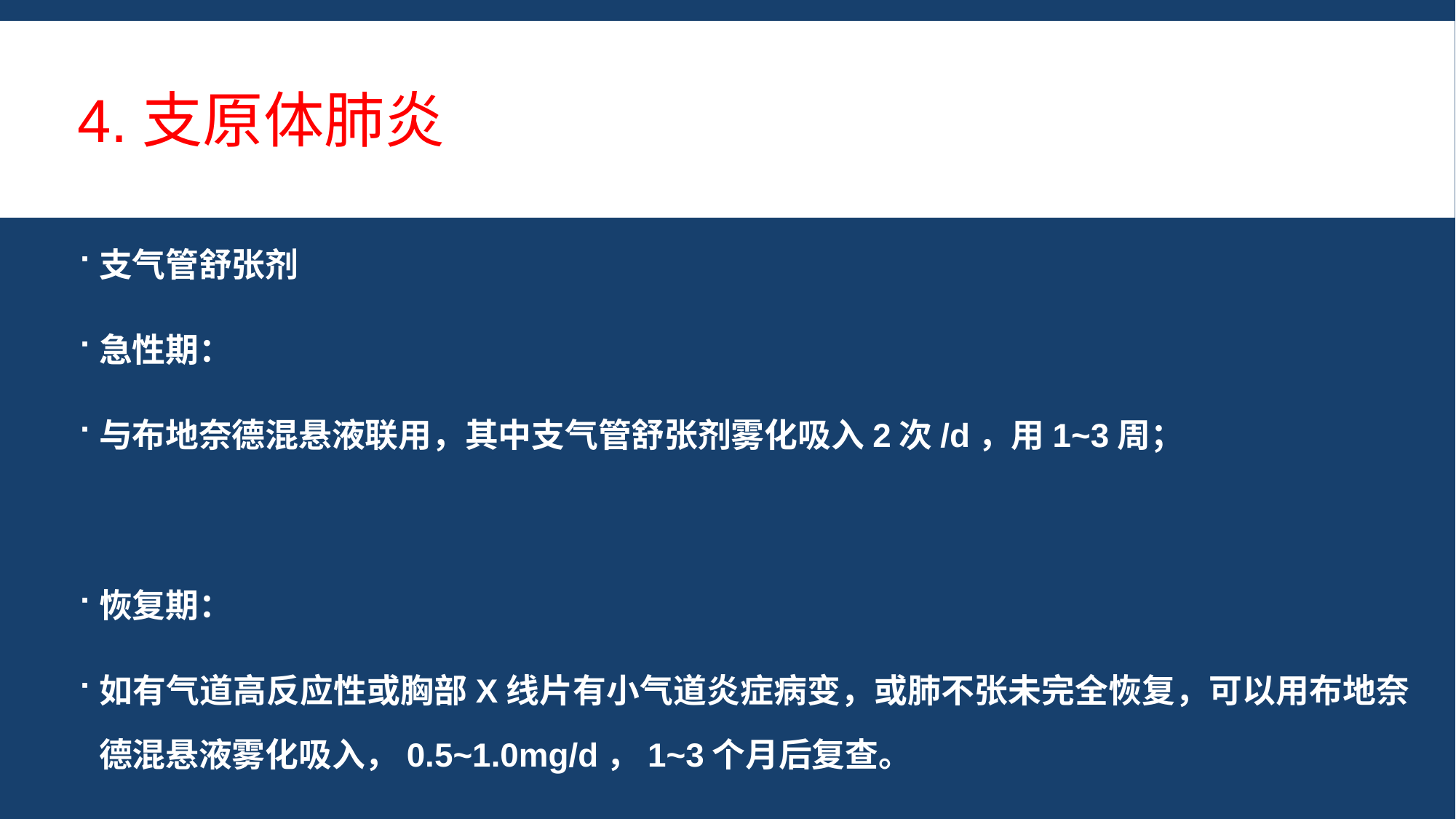

# 4.支原体肺炎
支气管舒张剂
急性期：
与布地奈德混悬液联用，其中支气管舒张剂雾化吸入2次/d，用1~3周；

恢复期：
如有气道高反应性或胸部X线片有小气道炎症病变，或肺不张未完全恢复，可以用布地奈德混悬液雾化吸入，0.5~1.0mg/d，1~3个月后复查。